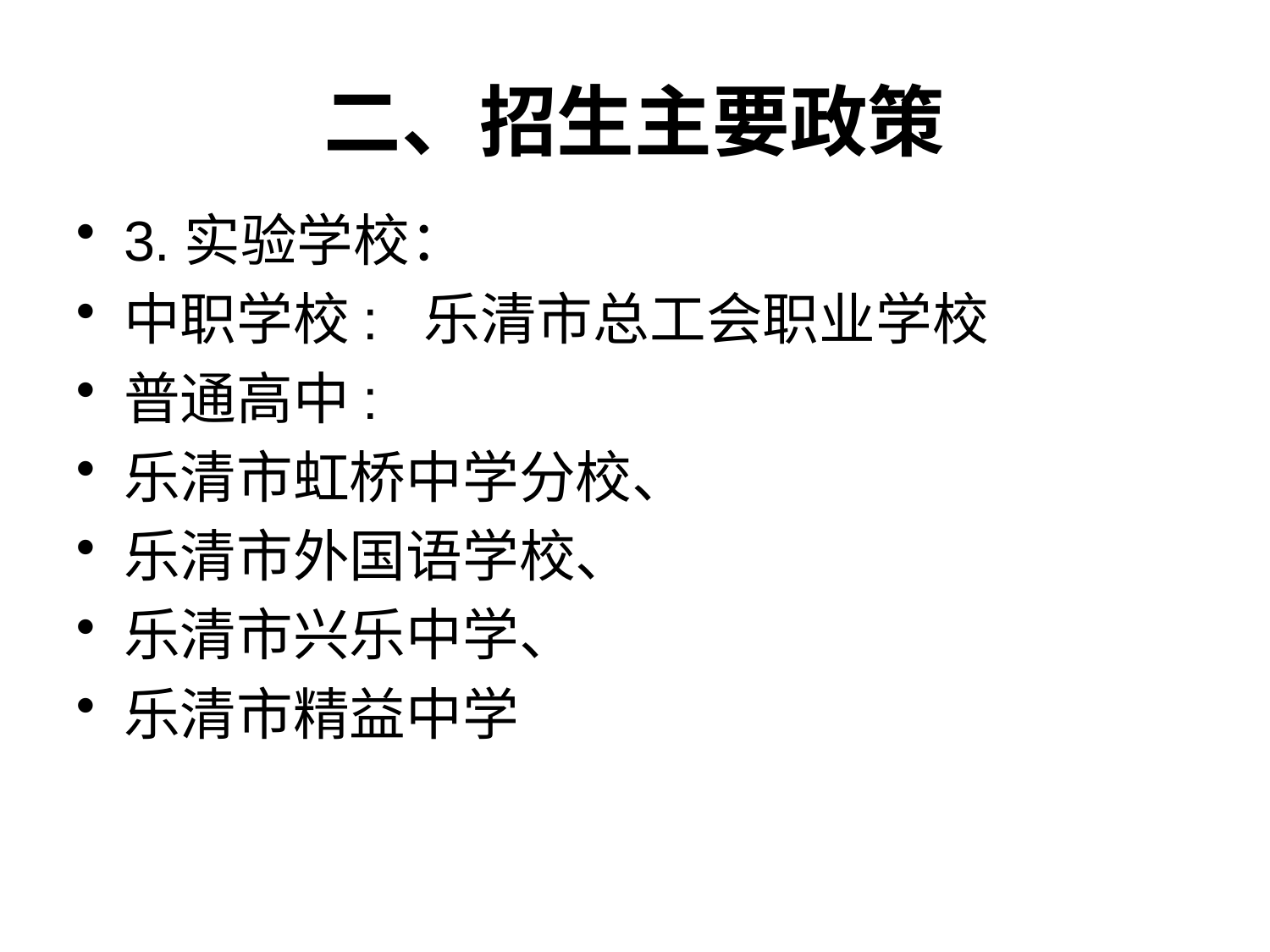

# 二、招生主要政策
3.实验学校：
中职学校:  乐清市总工会职业学校
普通高中:
乐清市虹桥中学分校、
乐清市外国语学校、
乐清市兴乐中学、
乐清市精益中学